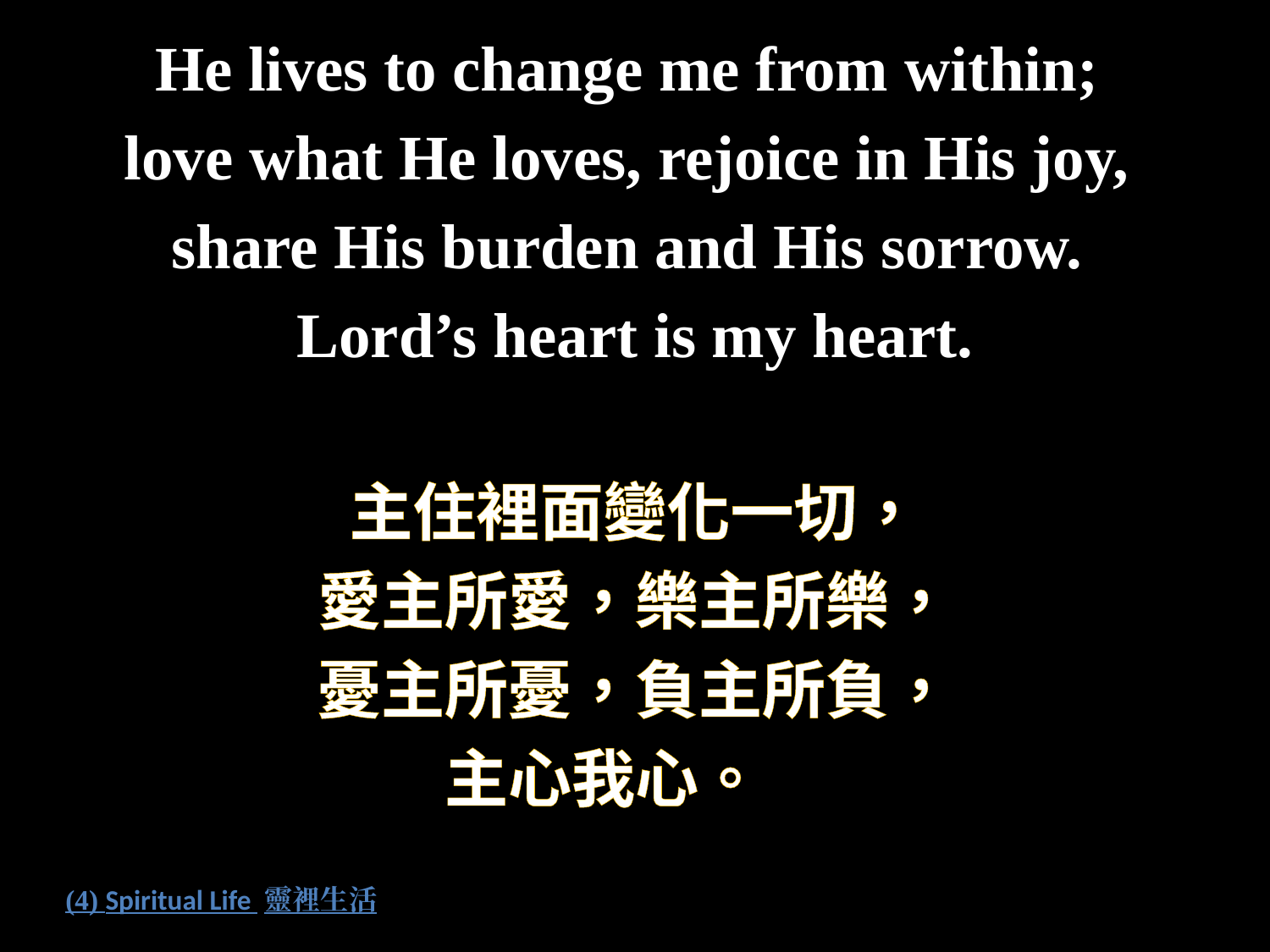

He lives to change me from within;
love what He loves, rejoice in His joy,
share His burden and His sorrow.
Lord’s heart is my heart.

主住裡面變化一切，
愛主所愛，樂主所樂，
憂主所憂，負主所負，
主心我心。
# (4) Spiritual Life 靈裡生活